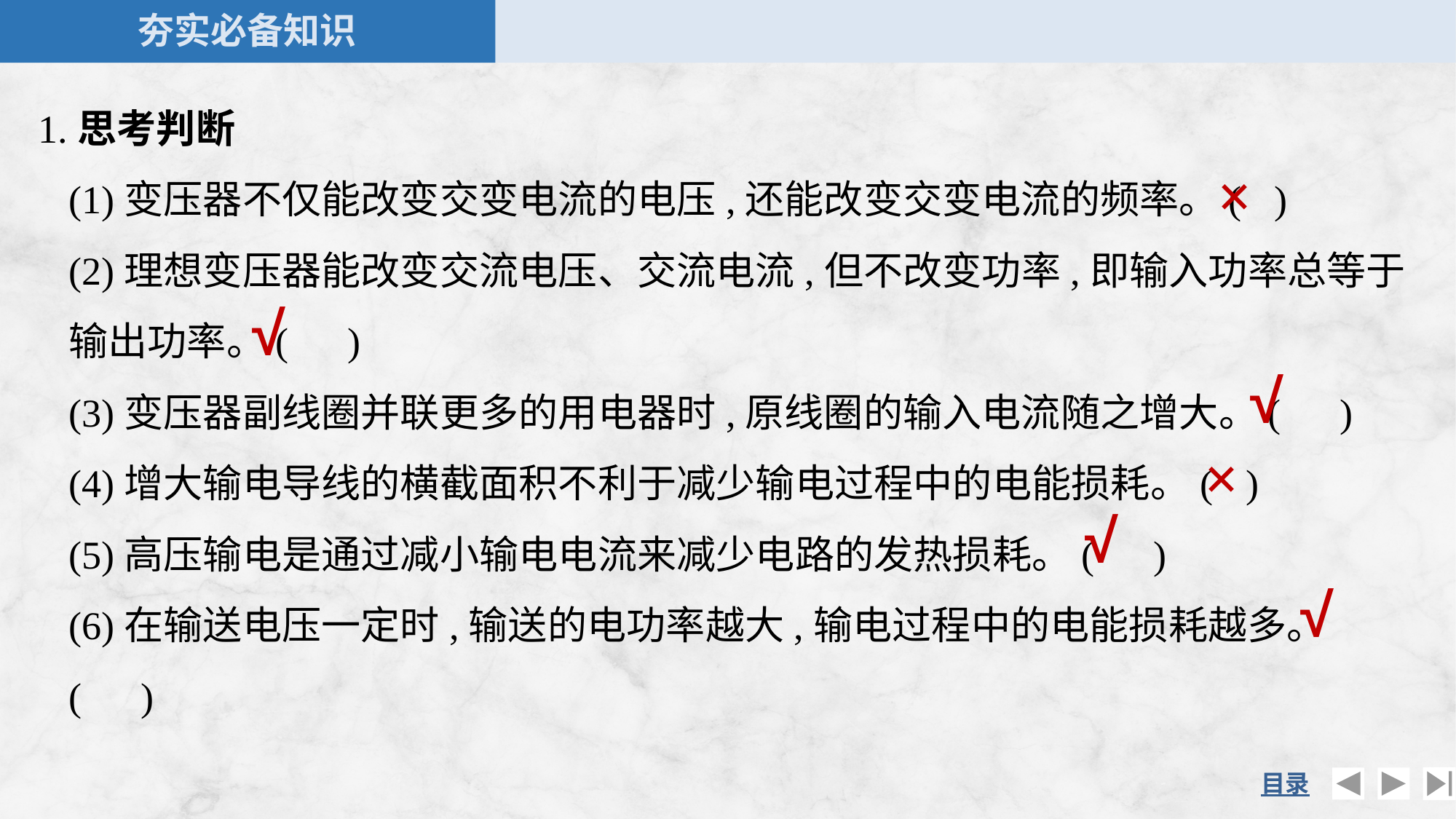

1.思考判断
	(1)变压器不仅能改变交变电流的电压,还能改变交变电流的频率。(   )
	(2)理想变压器能改变交流电压、交流电流,但不改变功率,即输入功率总等于输出功率。(      )
	(3)变压器副线圈并联更多的用电器时,原线圈的输入电流随之增大。(      )
	(4)增大输电导线的横截面积不利于减少输电过程中的电能损耗。(   )
	(5)高压输电是通过减小输电电流来减少电路的发热损耗。(      )
	(6)在输送电压一定时,输送的电功率越大,输电过程中的电能损耗越多。(      )
×
√
√
×
√
√